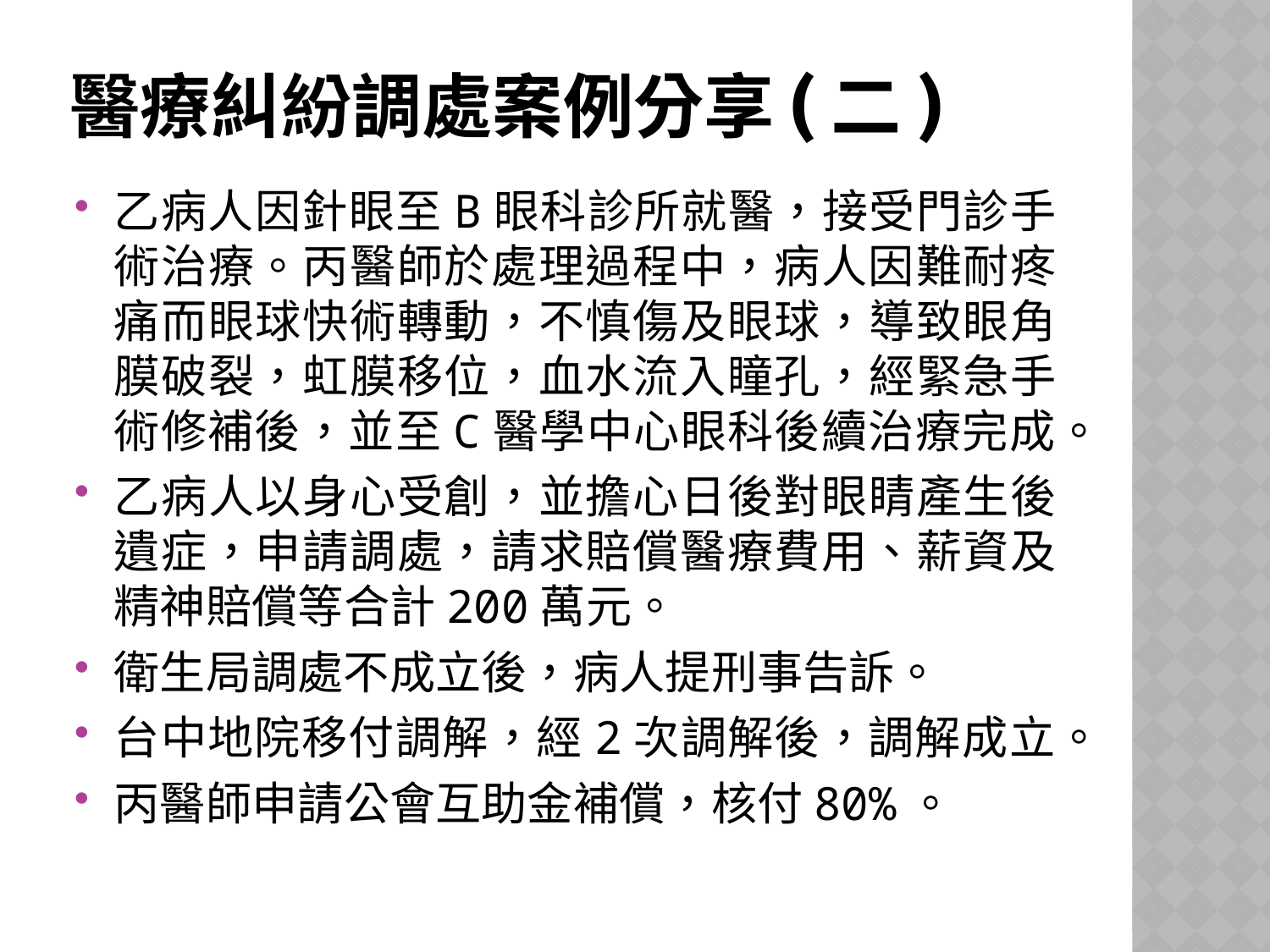

# 醫療糾紛調處案例分享(二)
乙病人因針眼至B眼科診所就醫，接受門診手術治療。丙醫師於處理過程中，病人因難耐疼痛而眼球快術轉動，不慎傷及眼球，導致眼角膜破裂，虹膜移位，血水流入瞳孔，經緊急手術修補後，並至C醫學中心眼科後續治療完成。
乙病人以身心受創，並擔心日後對眼睛產生後遺症，申請調處，請求賠償醫療費用、薪資及精神賠償等合計200萬元。
衛生局調處不成立後，病人提刑事告訴。
台中地院移付調解，經2次調解後，調解成立。
丙醫師申請公會互助金補償，核付80%。